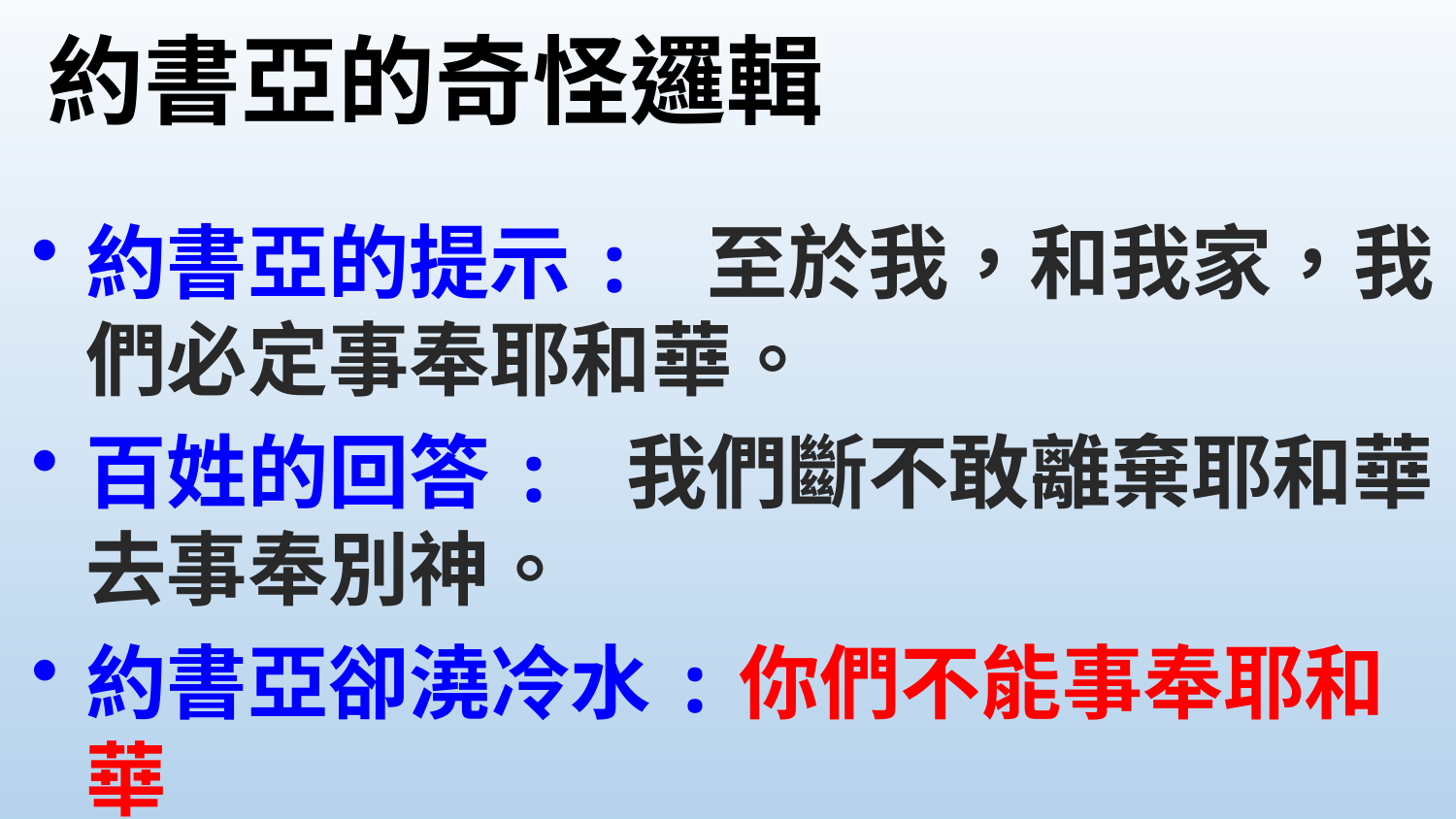

約書亞的奇怪邏輯
#
約書亞的提示: 至於我，和我家，我們必定事奉耶和華。
百姓的回答: 我們斷不敢離棄耶和華去事奉別神。
約書亞卻澆冷水:你們不能事奉耶和華